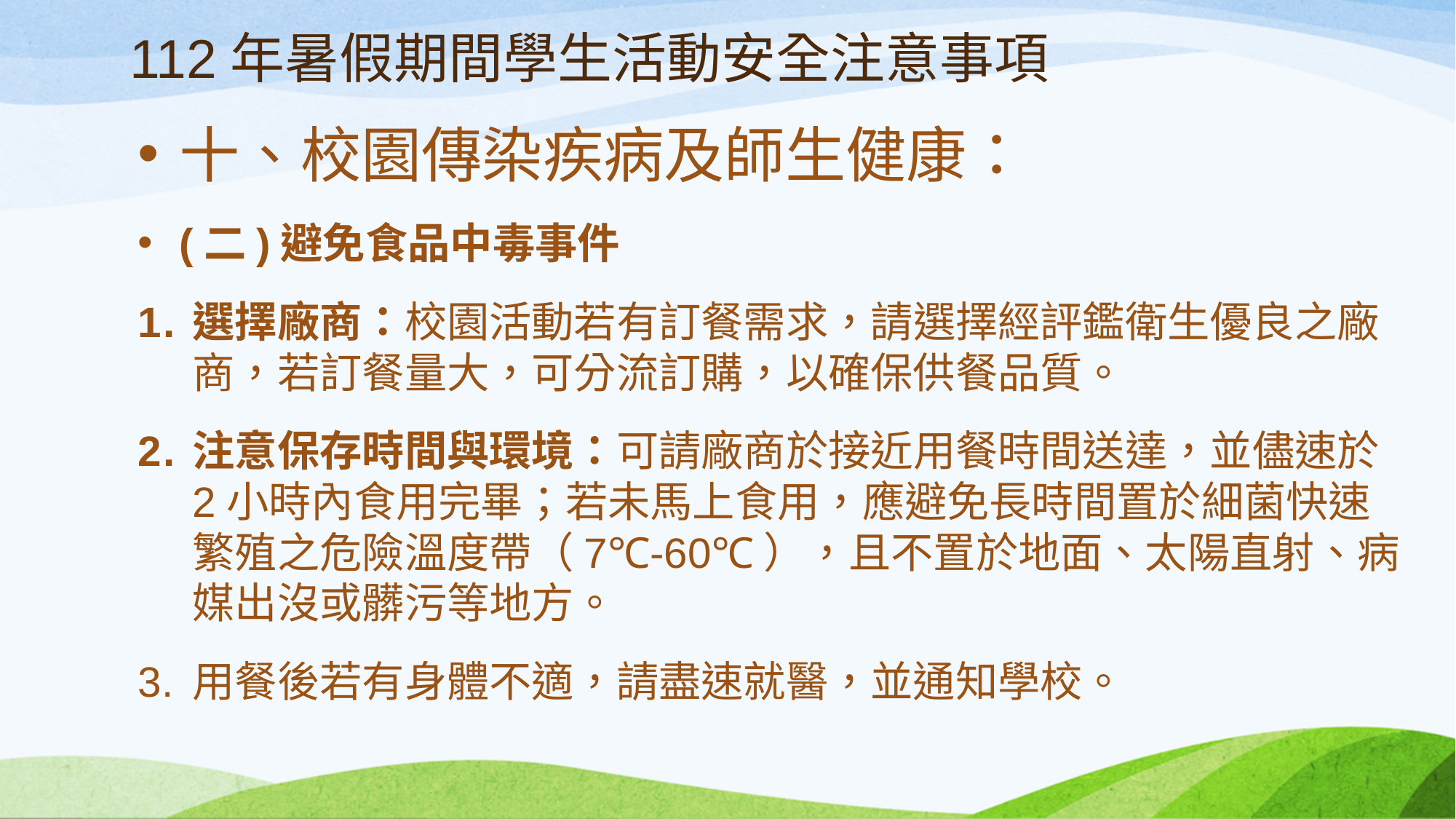

# 112年暑假期間學生活動安全注意事項
十、校園傳染疾病及師生健康：
(二)避免食品中毒事件
選擇廠商：校園活動若有訂餐需求，請選擇經評鑑衛生優良之廠商，若訂餐量大，可分流訂購，以確保供餐品質。
注意保存時間與環境：可請廠商於接近用餐時間送達，並儘速於2小時內食用完畢；若未馬上食用，應避免長時間置於細菌快速繁殖之危險溫度帶（7℃-60℃），且不置於地面、太陽直射、病媒出沒或髒污等地方。
用餐後若有身體不適，請盡速就醫，並通知學校。